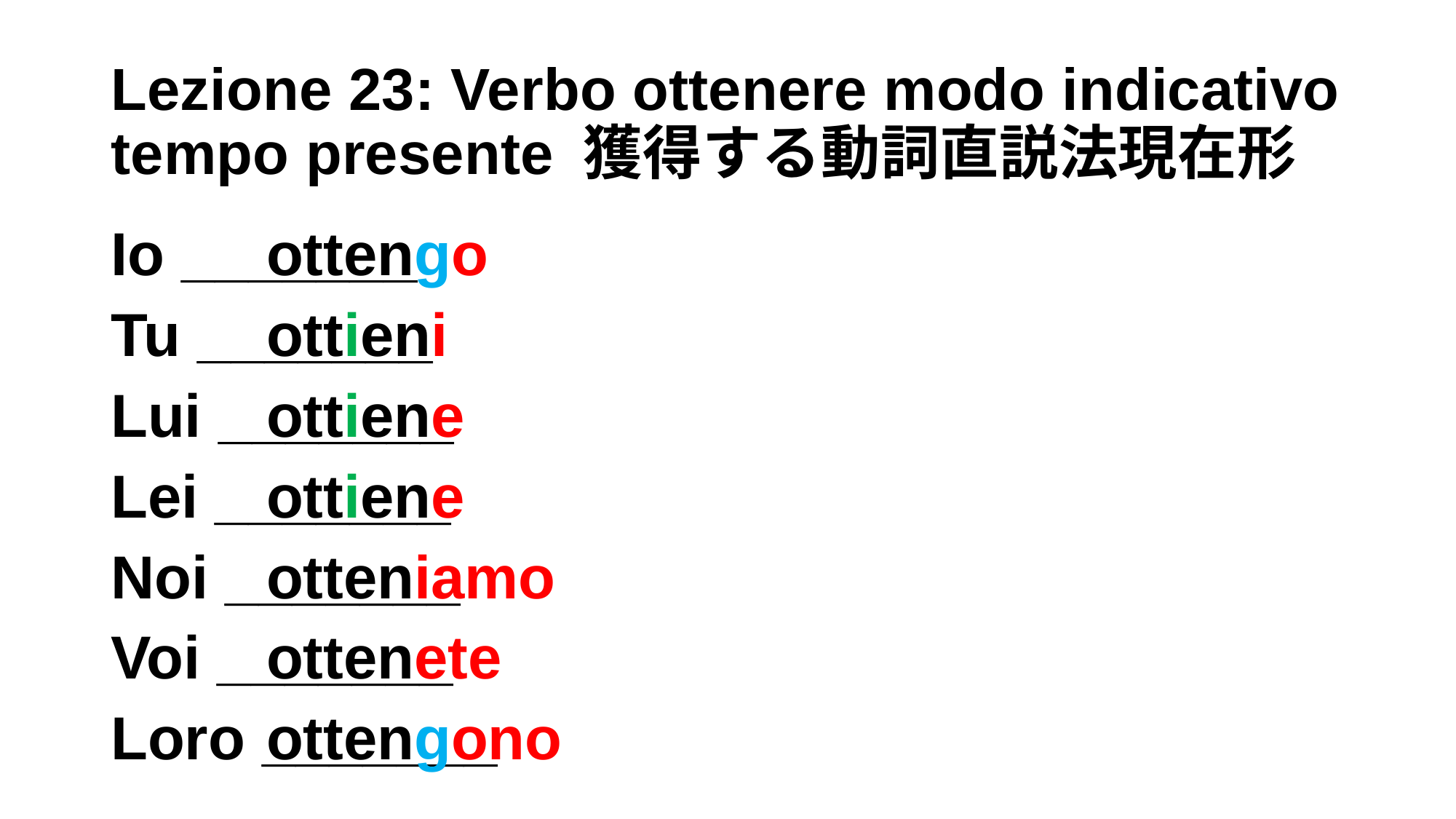

# Lezione 23: Verbo ottenere modo indicativo tempo presente 獲得する動詞直説法現在形
Io _______
Tu _______
Lui _______
Lei _______
Noi _______
Voi _______
Loro _______

ottengo
ottieni
ottiene
ottiene
otteniamo
ottenete
ottengono